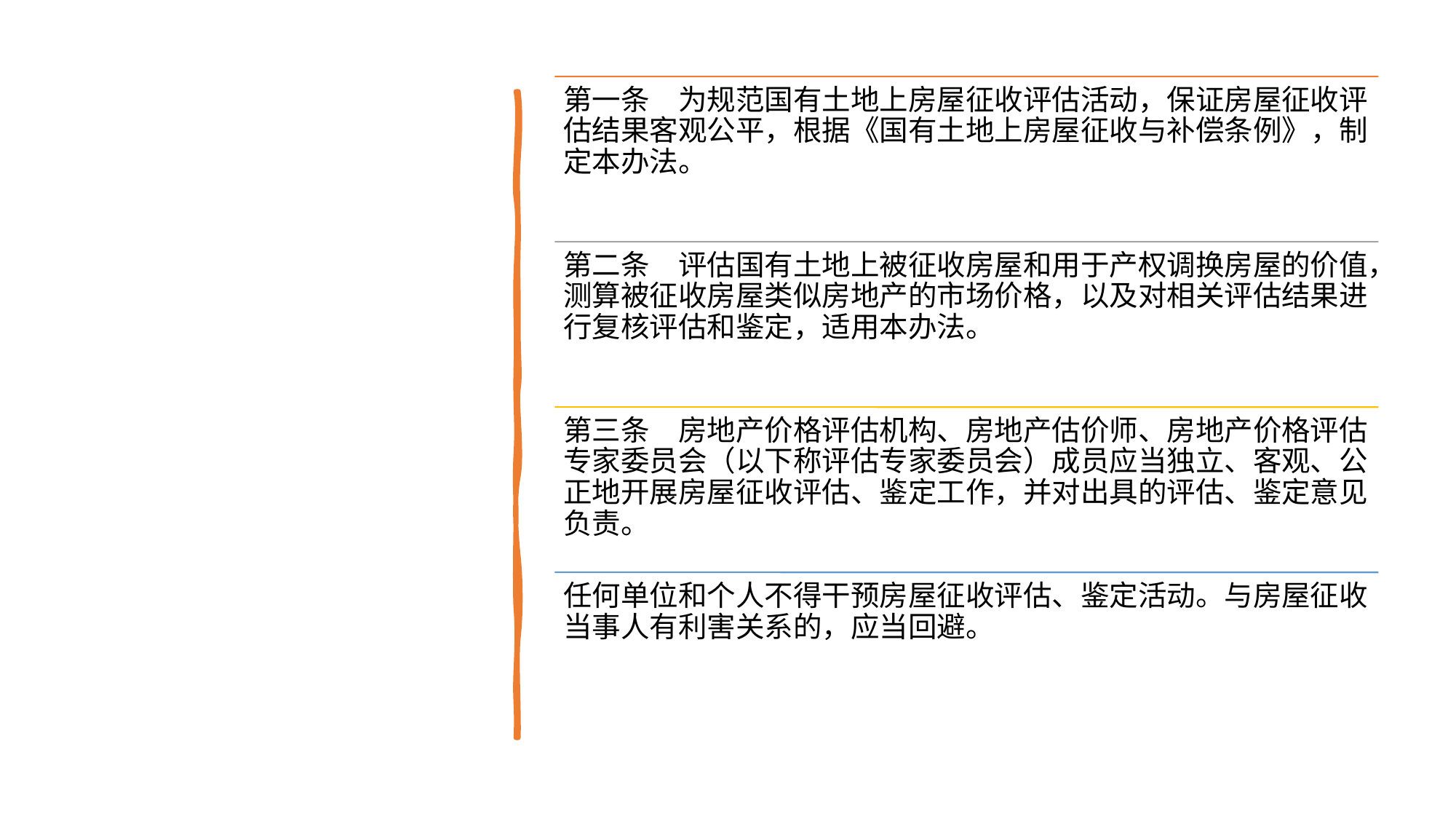

第一条　为规范国有土地上房屋征收评估活动，保证房屋征收评估结果客观公平，根据《国有土地上房屋征收与补偿条例》，制定本办法。
第二条　评估国有土地上被征收房屋和用于产权调换房屋的价值，测算被征收房屋类似房地产的市场价格，以及对相关评估结果进行复核评估和鉴定，适用本办法。
第三条　房地产价格评估机构、房地产估价师、房地产价格评估专家委员会（以下称评估专家委员会）成员应当独立、客观、公正地开展房屋征收评估、鉴定工作，并对出具的评估、鉴定意见负责。
任何单位和个人不得干预房屋征收评估、鉴定活动。与房屋征收当事人有利害关系的，应当回避。
#